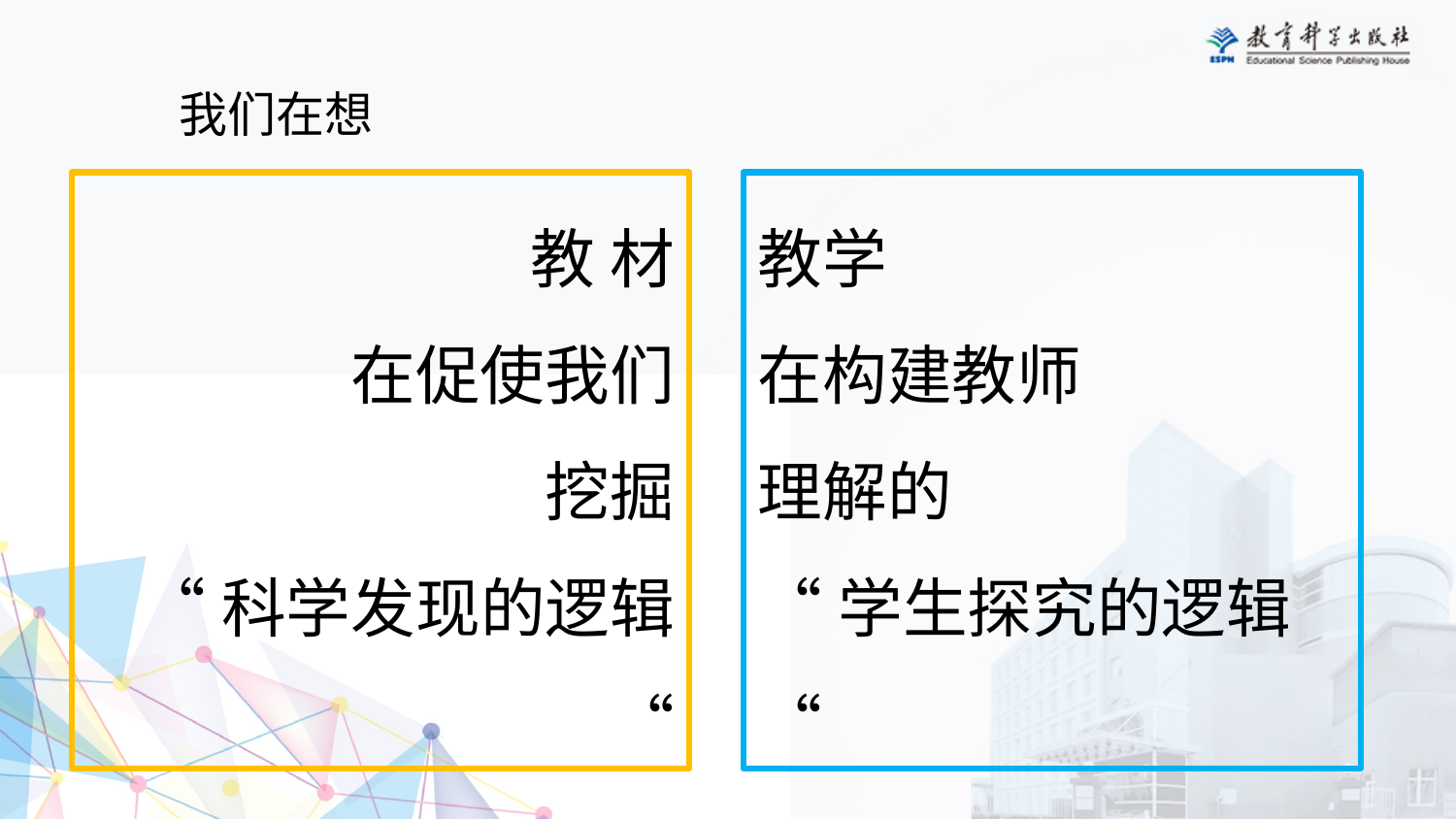

我们在想
教 材
在促使我们
挖掘
“科学发现的逻辑“
教学
在构建教师
理解的
“学生探究的逻辑“